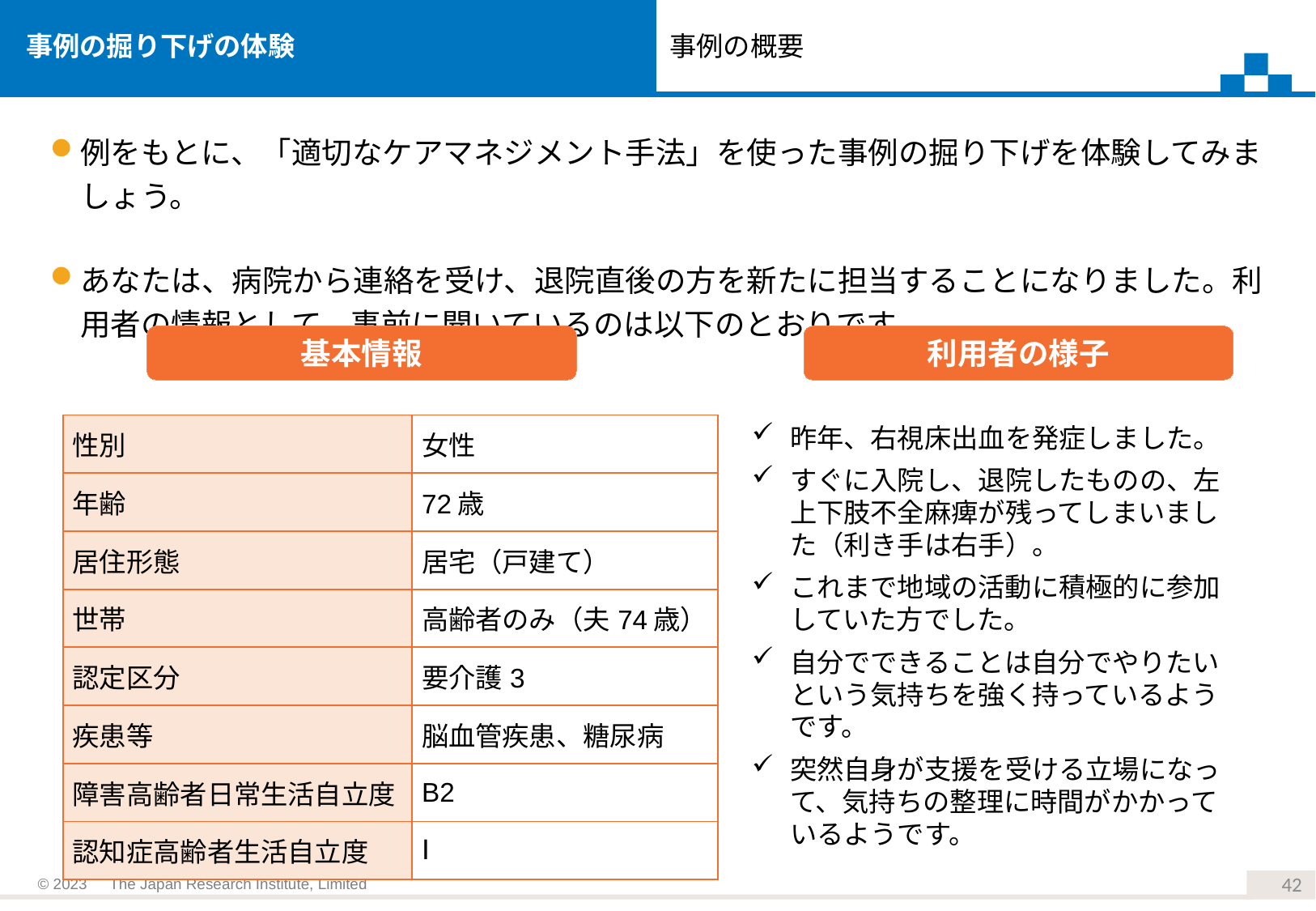

# 事例の掘り下げの体験
事例の概要
例をもとに、「適切なケアマネジメント手法」を使った事例の掘り下げを体験してみましょう。
あなたは、病院から連絡を受け、退院直後の方を新たに担当することになりました。利用者の情報として、事前に聞いているのは以下のとおりです。

基本情報
利用者の様子
| 性別 | 女性 |
| --- | --- |
| 年齢 | 72歳 |
| 居住形態 | 居宅（戸建て） |
| 世帯 | 高齢者のみ（夫74歳） |
| 認定区分 | 要介護3 |
| 疾患等 | 脳血管疾患、糖尿病 |
| 障害高齢者日常生活自立度 | B2 |
| 認知症高齢者生活自立度 | Ⅰ |
昨年、右視床出血を発症しました。
すぐに入院し、退院したものの、左上下肢不全麻痺が残ってしまいました（利き手は右手）。
これまで地域の活動に積極的に参加していた方でした。
自分でできることは自分でやりたいという気持ちを強く持っているようです。
突然自身が支援を受ける立場になって、気持ちの整理に時間がかかっているようです。
42